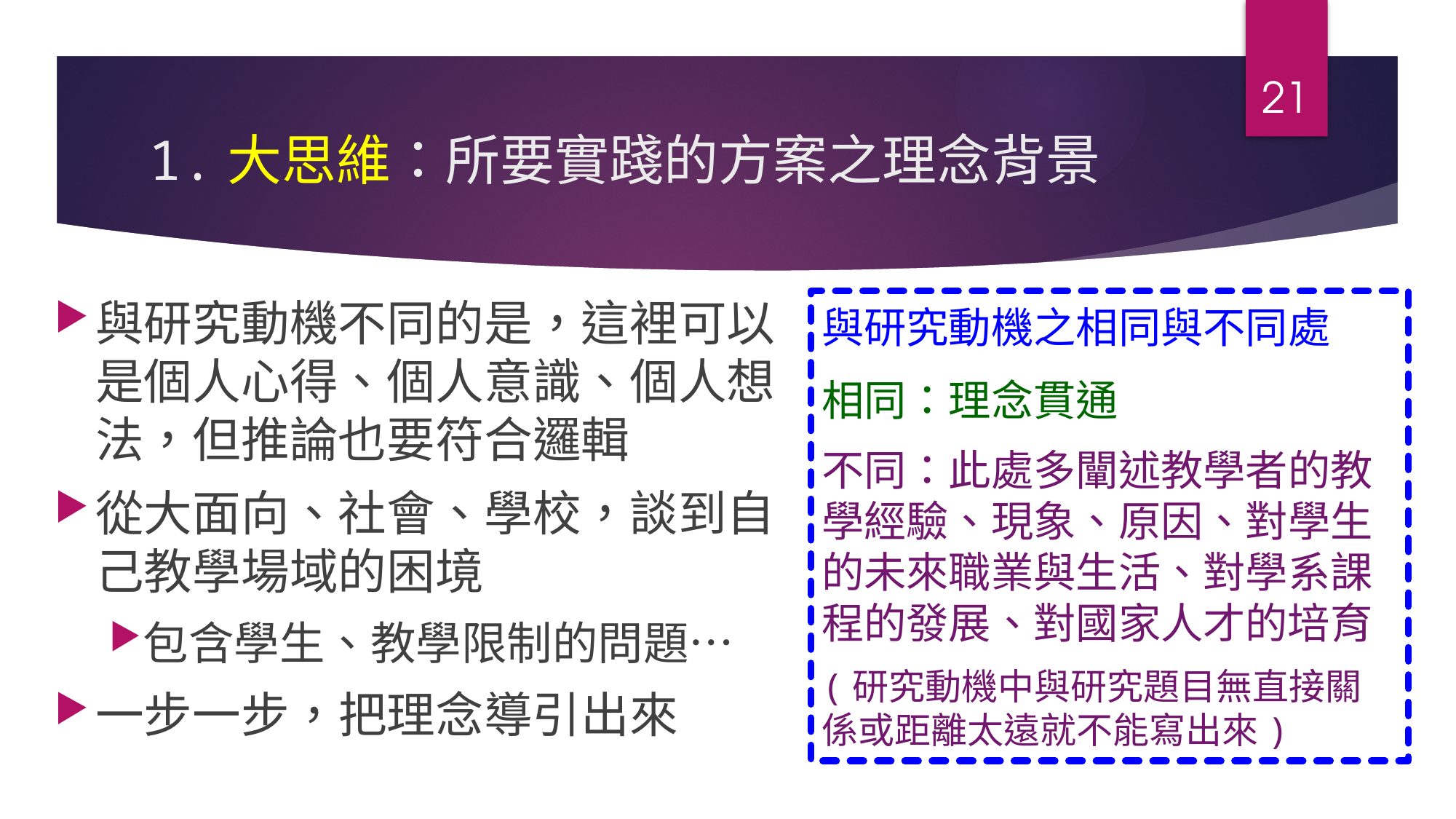

21
# 1.大思維：所要實踐的方案之理念背景
與研究動機不同的是，這裡可以是個人心得、個人意識、個人想法，但推論也要符合邏輯
從大面向、社會、學校，談到自己教學場域的困境
包含學生、教學限制的問題…
一步一步，把理念導引出來
與研究動機之相同與不同處

相同：理念貫通

不同：此處多闡述教學者的教學經驗、現象、原因、對學生的未來職業與生活、對學系課程的發展、對國家人才的培育

(研究動機中與研究題目無直接關係或距離太遠就不能寫出來)